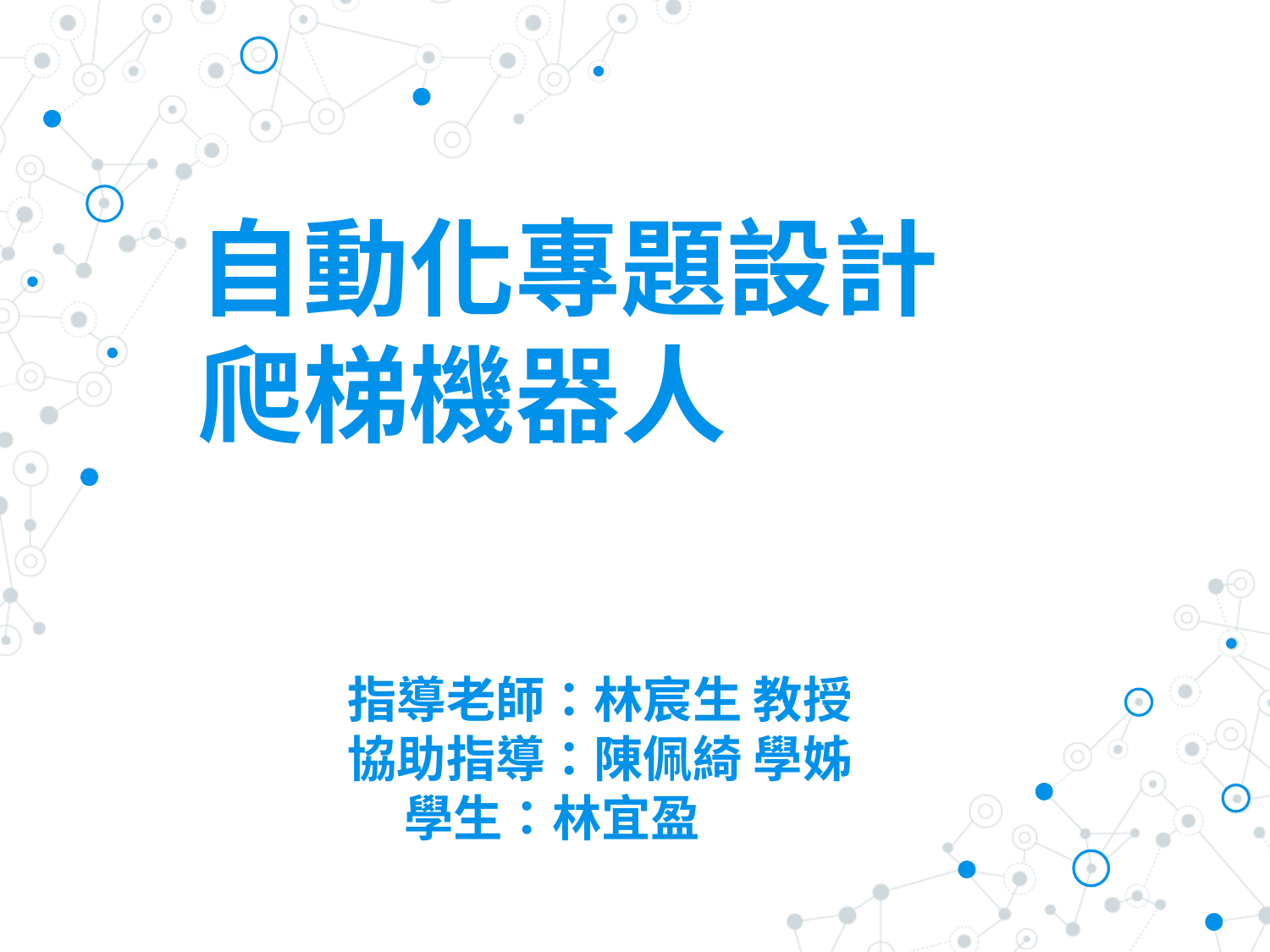

# 自動化專題設計 爬梯機器人
指導老師：林宸生 教授
協助指導：陳佩綺 學姊
    學生：林宜盈